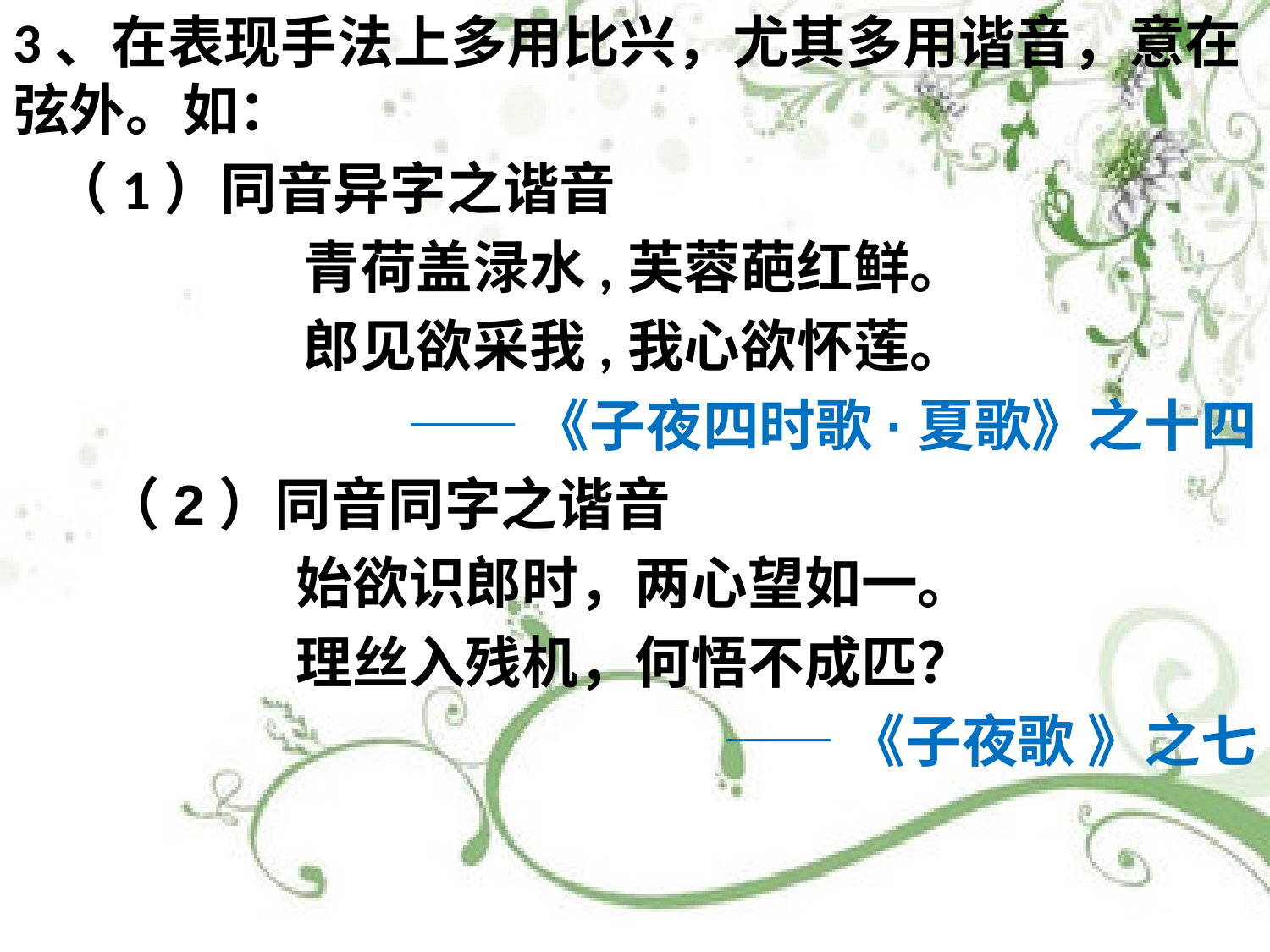

3、在表现手法上多用比兴，尤其多用谐音，意在弦外。如：
  （1）同音异字之谐音
青荷盖渌水,芙蓉葩红鲜。
郎见欲采我,我心欲怀莲。
——《子夜四时歌·夏歌》之十四
      （2）同音同字之谐音
始欲识郎时，两心望如一。
理丝入残机，何悟不成匹？
——《子夜歌 》之七